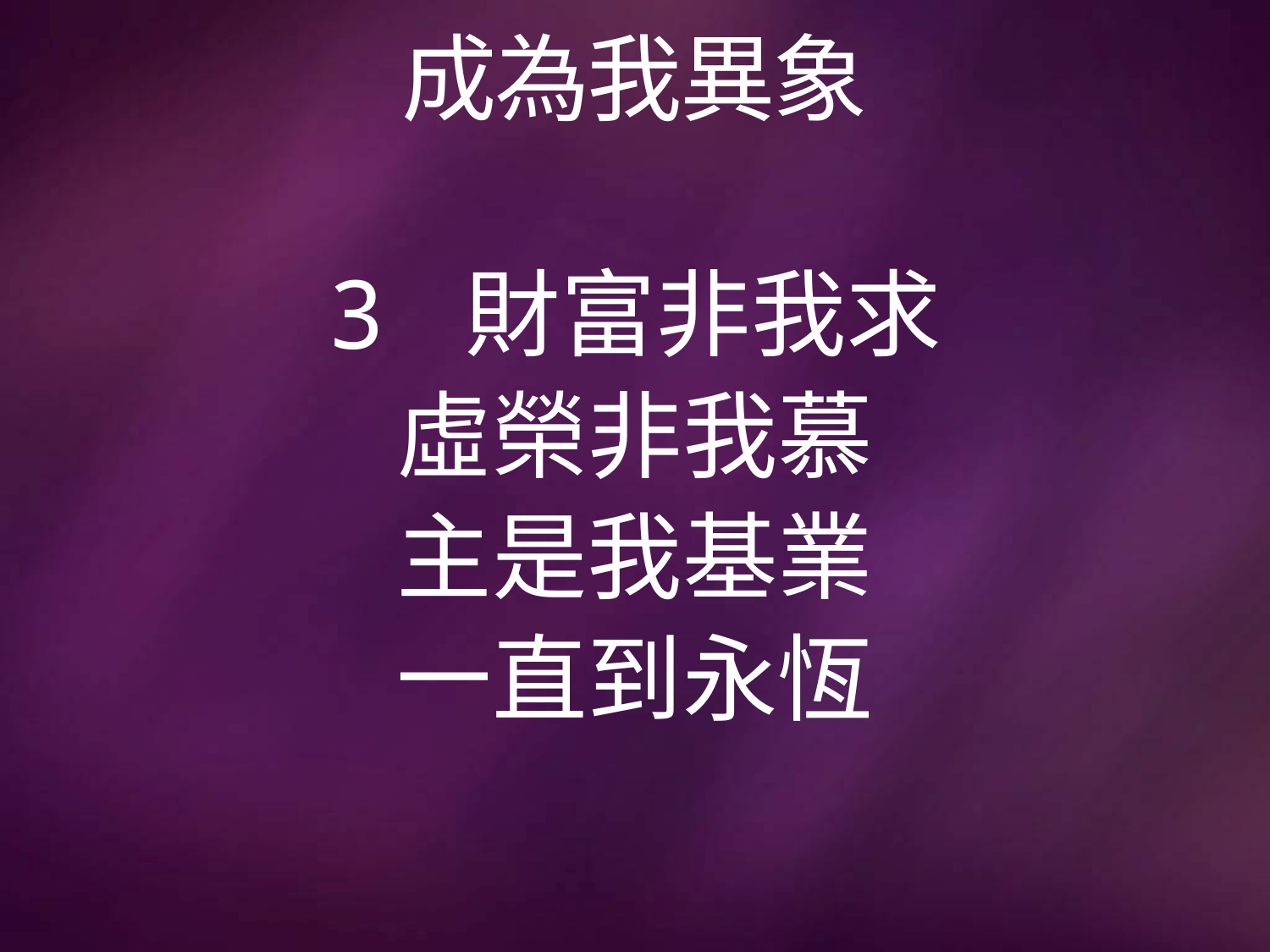

# 成為我異象
3 財富非我求
虛榮非我慕
主是我基業
一直到永恆